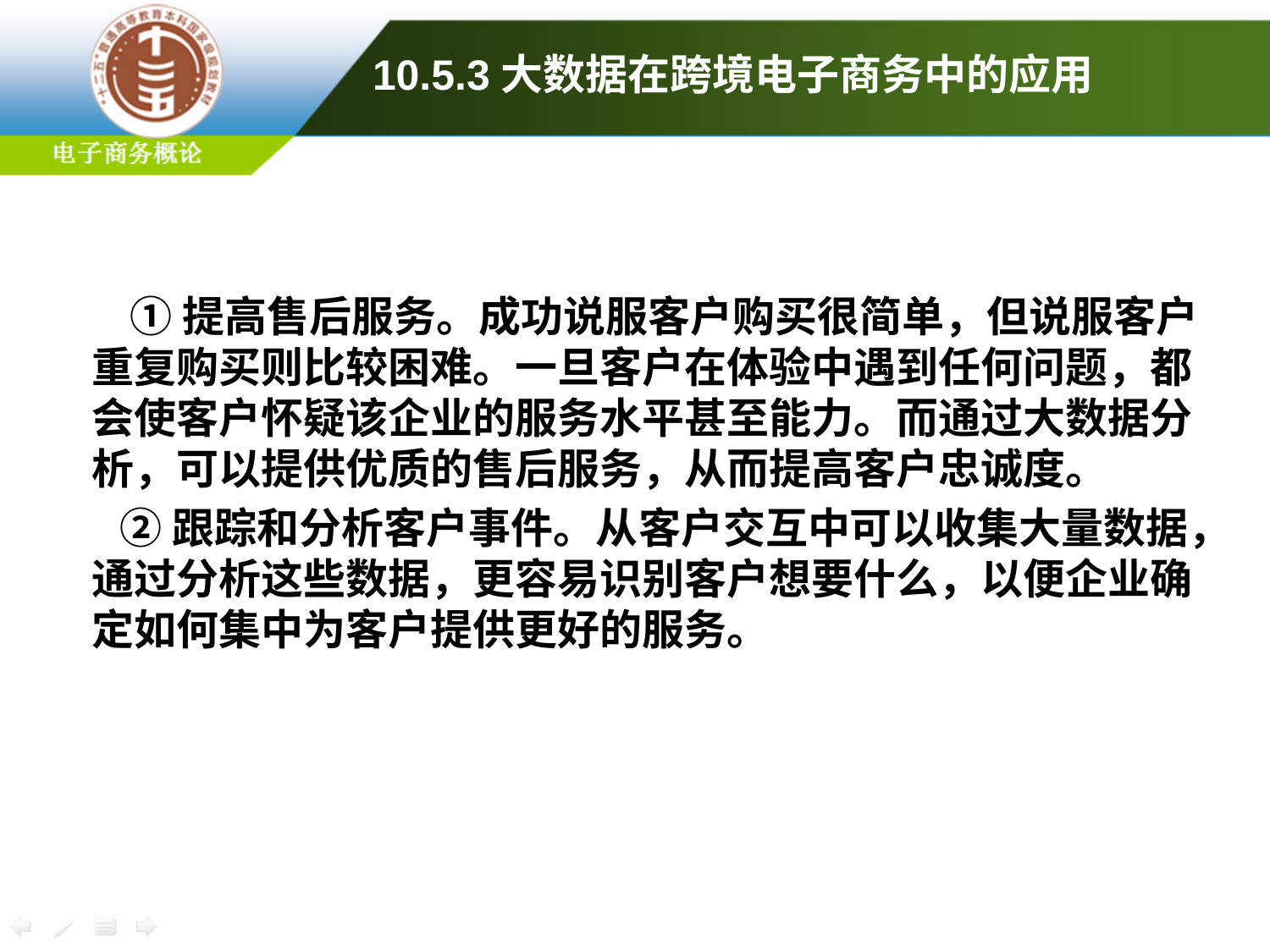

10.5.3大数据在跨境电子商务中的应用

         ①提高售后服务。成功说服客户购买很简单，但说服客户重复购买则比较困难。一旦客户在体验中遇到任何问题，都会使客户怀疑该企业的服务水平甚至能力。而通过大数据分析，可以提供优质的售后服务，从而提高客户忠诚度。
        ②跟踪和分析客户事件。从客户交互中可以收集大量数据，通过分析这些数据，更容易识别客户想要什么，以便企业确定如何集中为客户提供更好的服务。